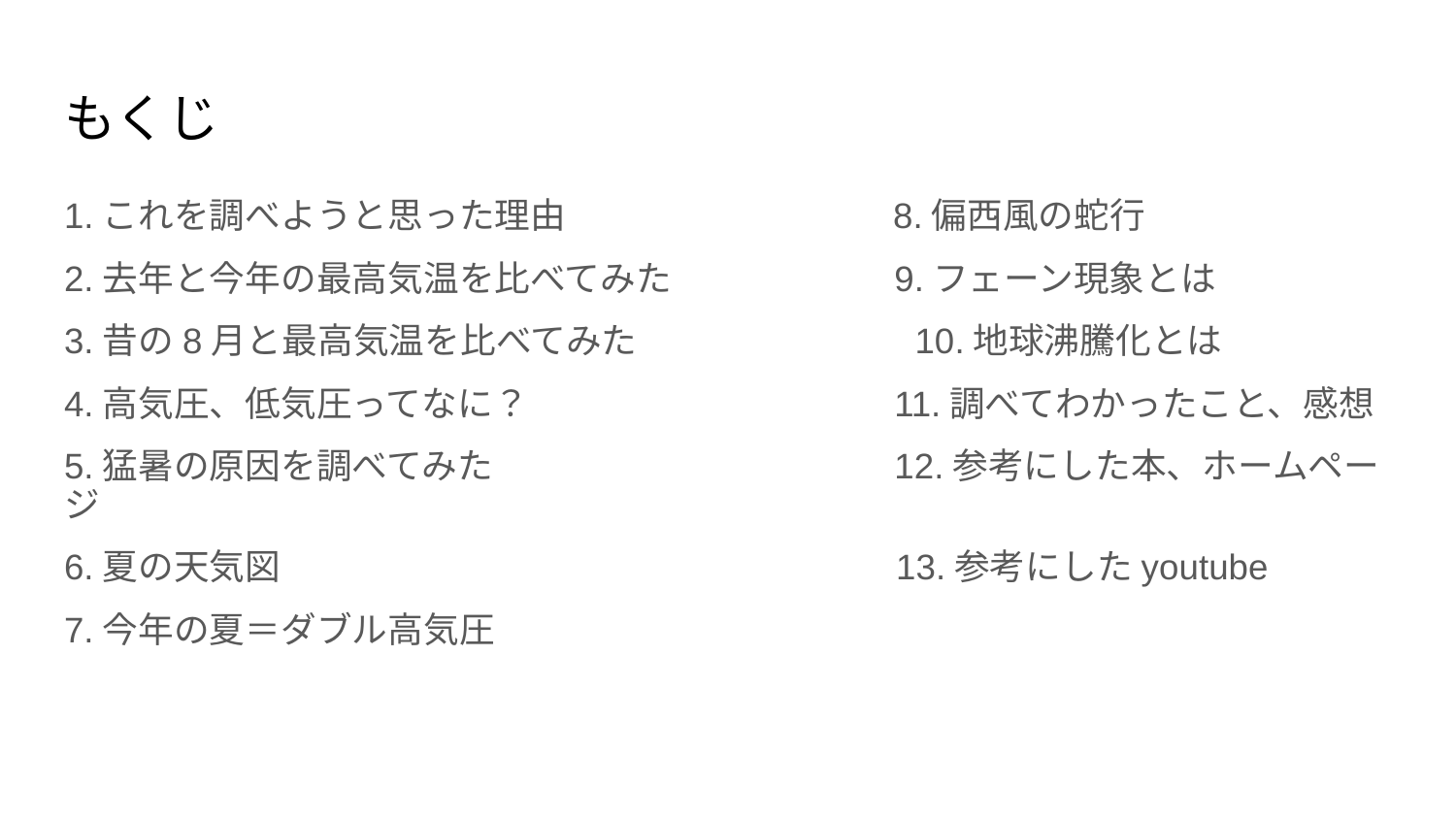

# もくじ
1.これを調べようと思った理由                                8.偏西風の蛇行
2.去年と今年の最高気温を比べてみた　　　　　　9.フェーン現象とは
3.昔の8月と最高気温を比べてみた                           10.地球沸騰化とは
4.高気圧、低気圧ってなに？　　　　　　　　　　11.調べてわかったこと、感想
5.猛暑の原因を調べてみた　　　　　　　　　　　12.参考にした本、ホームページ
6.夏の天気図　　　　　　　　　　　　　　　　　13.参考にしたyoutube
7.今年の夏＝ダブル高気圧